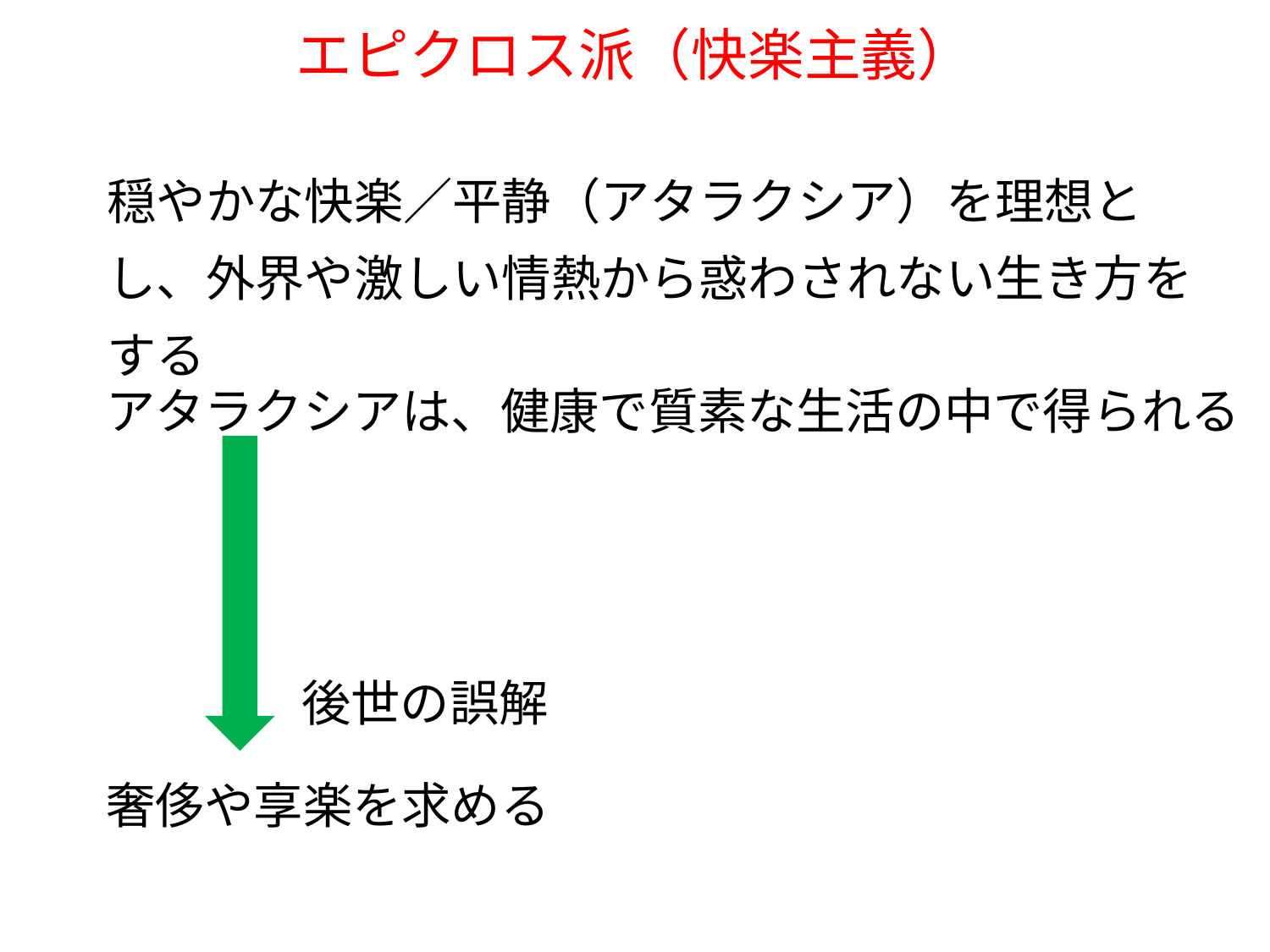

# エピクロス派（快楽主義）
穏やかな快楽／平静（アタラクシア）を理想とし、外界や激しい情熱から惑わされない生き方をする
アタラクシアは、健康で質素な生活の中で得られる

後世の誤解
奢侈や享楽を求める